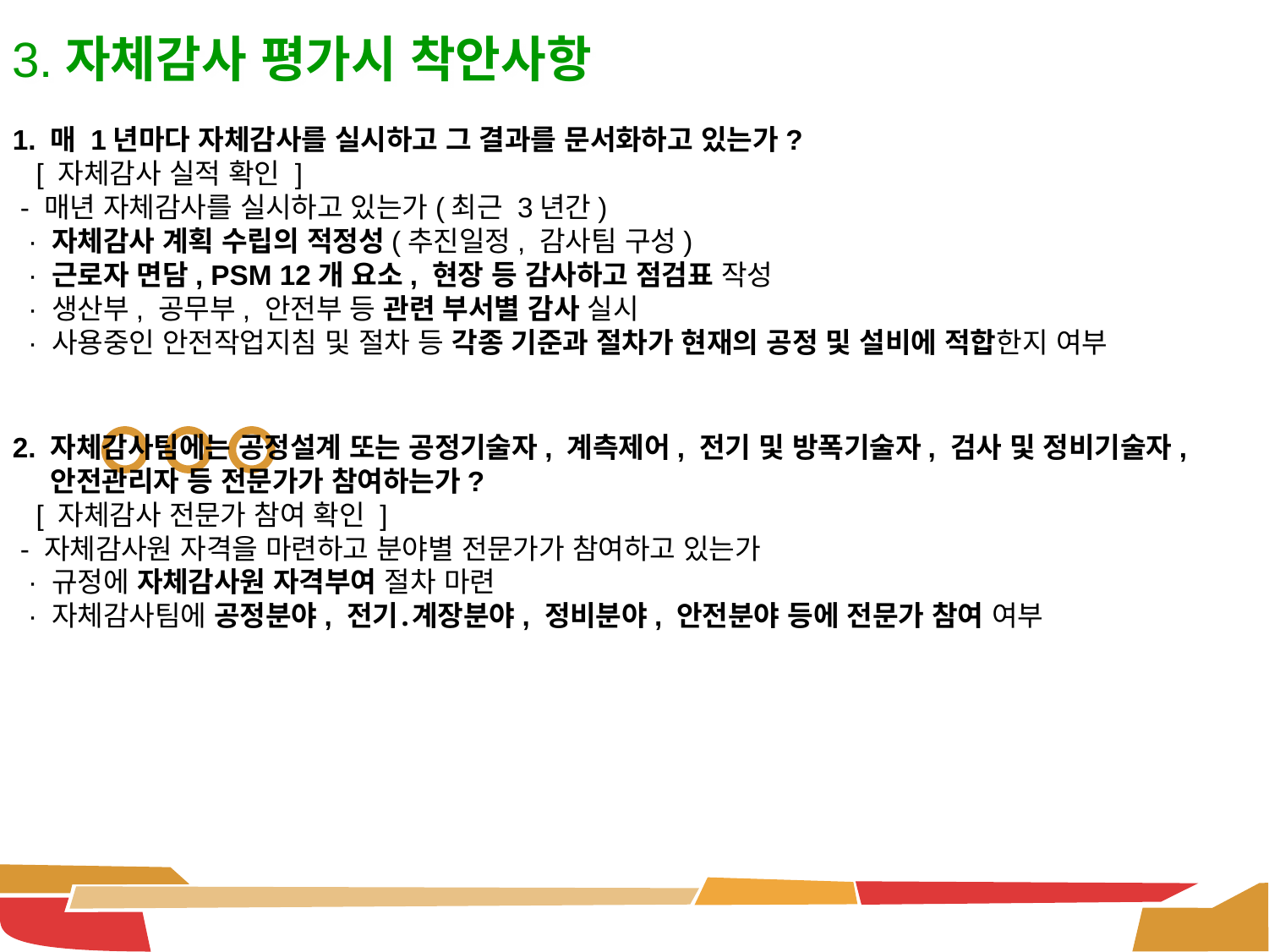

3.자체감사 평가시 착안사항
1. 매 1년마다 자체감사를 실시하고 그 결과를 문서화하고 있는가?
   [ 자체감사 실적 확인 ]
 - 매년 자체감사를 실시하고 있는가(최근 3년간)
  · 자체감사 계획 수립의 적정성(추진일정, 감사팀 구성)
  · 근로자 면담, PSM 12개 요소, 현장 등 감사하고 점검표 작성
  · 생산부, 공무부, 안전부 등 관련 부서별 감사 실시
  · 사용중인 안전작업지침 및 절차 등 각종 기준과 절차가 현재의 공정 및 설비에 적합한지 여부
2. 자체감사팀에는 공정설계 또는 공정기술자, 계측제어, 전기 및 방폭기술자, 검사 및 정비기술자,
    안전관리자 등 전문가가 참여하는가?
   [ 자체감사 전문가 참여 확인 ]
 - 자체감사원 자격을 마련하고 분야별 전문가가 참여하고 있는가
  · 규정에 자체감사원 자격부여 절차 마련
  · 자체감사팀에 공정분야, 전기․계장분야, 정비분야, 안전분야 등에 전문가 참여 여부